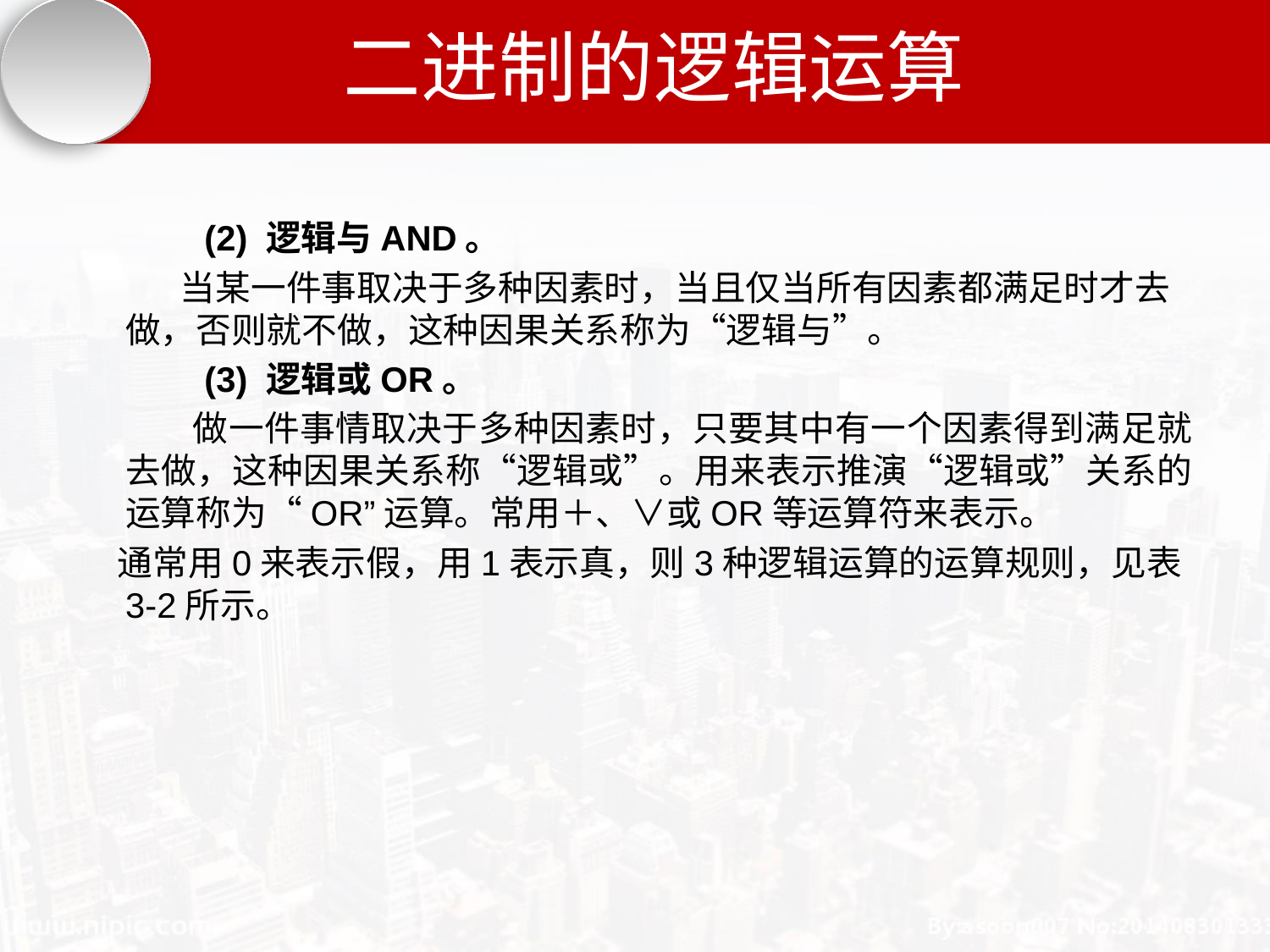

# 二进制的逻辑运算
             (2) 逻辑与AND。
            当某一件事取决于多种因素时，当且仅当所有因素都满足时才去做，否则就不做，这种因果关系称为“逻辑与”。
             (3) 逻辑或OR。
             做一件事情取决于多种因素时，只要其中有一个因素得到满足就去做，这种因果关系称“逻辑或”。用来表示推演“逻辑或”关系的运算称为“OR”运算。常用＋、∨或OR等运算符来表示。
    通常用0来表示假，用1表示真，则3种逻辑运算的运算规则，见表3-2所示。
50